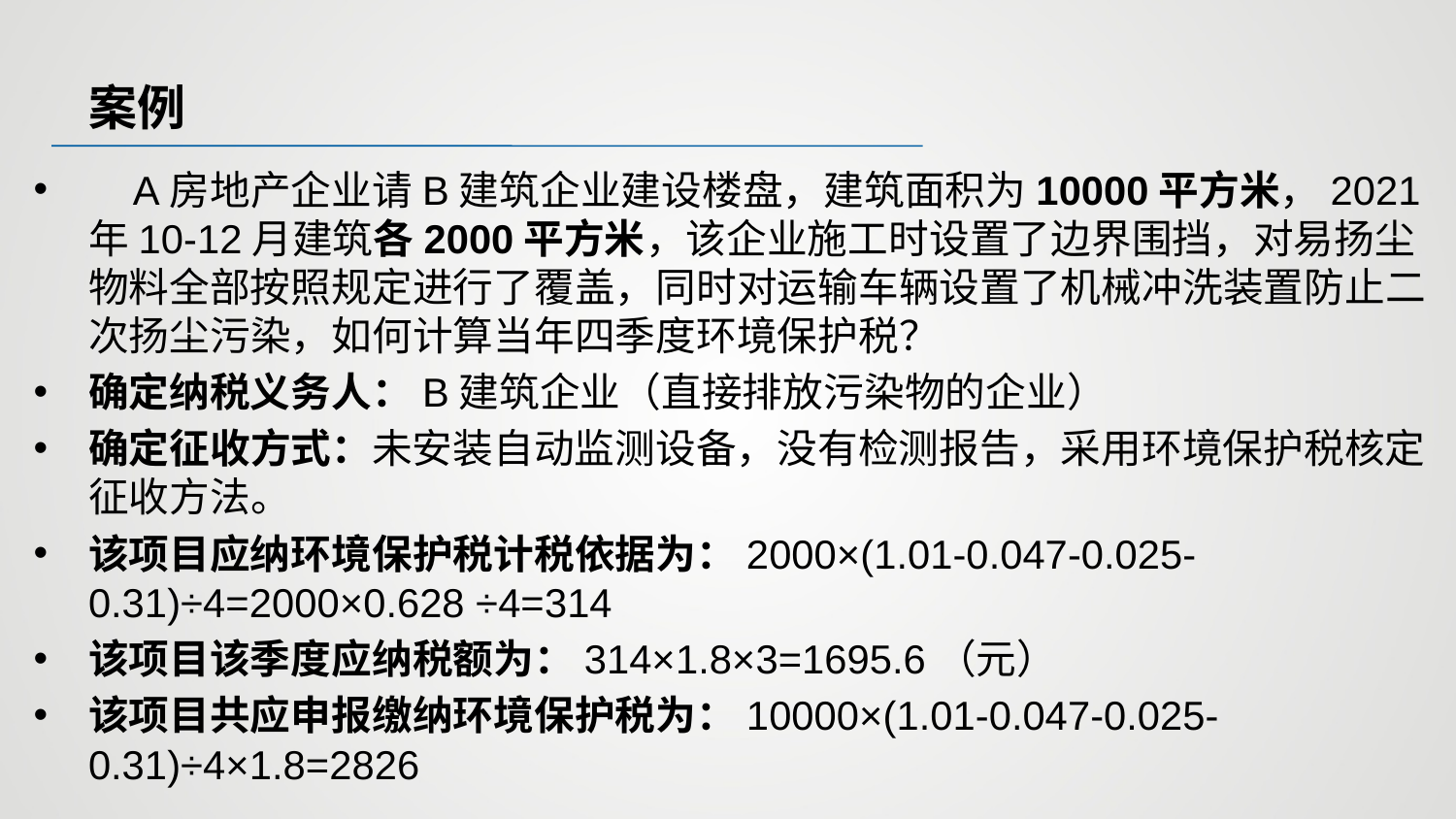

案例
    A房地产企业请B建筑企业建设楼盘，建筑面积为10000平方米，2021年10-12月建筑各2000平方米，该企业施工时设置了边界围挡，对易扬尘物料全部按照规定进行了覆盖，同时对运输车辆设置了机械冲洗装置防止二次扬尘污染，如何计算当年四季度环境保护税？
确定纳税义务人：B建筑企业（直接排放污染物的企业）
确定征收方式：未安装自动监测设备，没有检测报告，采用环境保护税核定征收方法。
该项目应纳环境保护税计税依据为：2000×(1.01-0.047-0.025-0.31)÷4=2000×0.628 ÷4=314
该项目该季度应纳税额为：314×1.8×3=1695.6（元）
该项目共应申报缴纳环境保护税为：10000×(1.01-0.047-0.025-0.31)÷4×1.8=2826

31